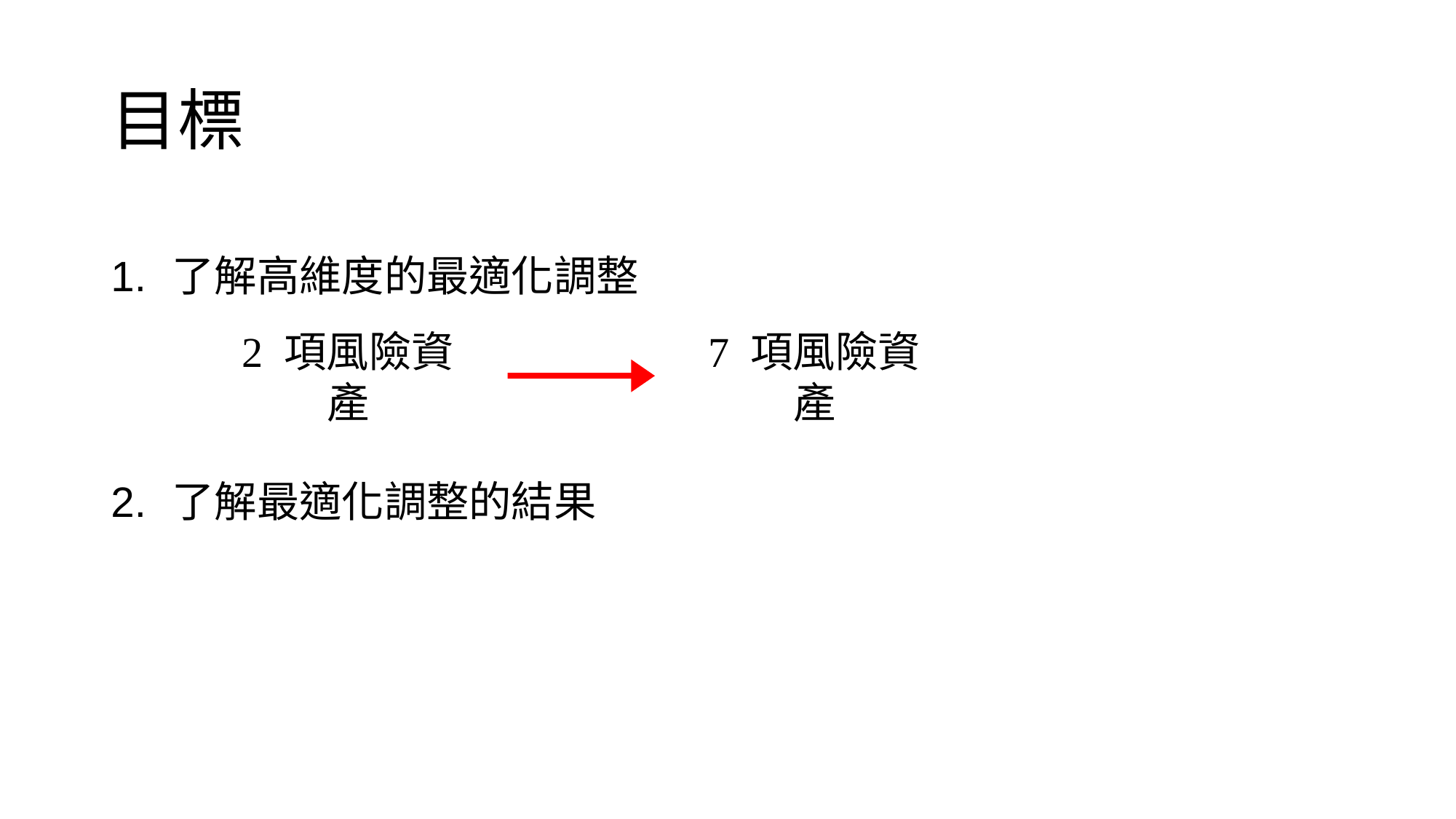

# 目標
了解高維度的最適化調整

了解最適化調整的結果
2 項風險資產
7 項風險資產